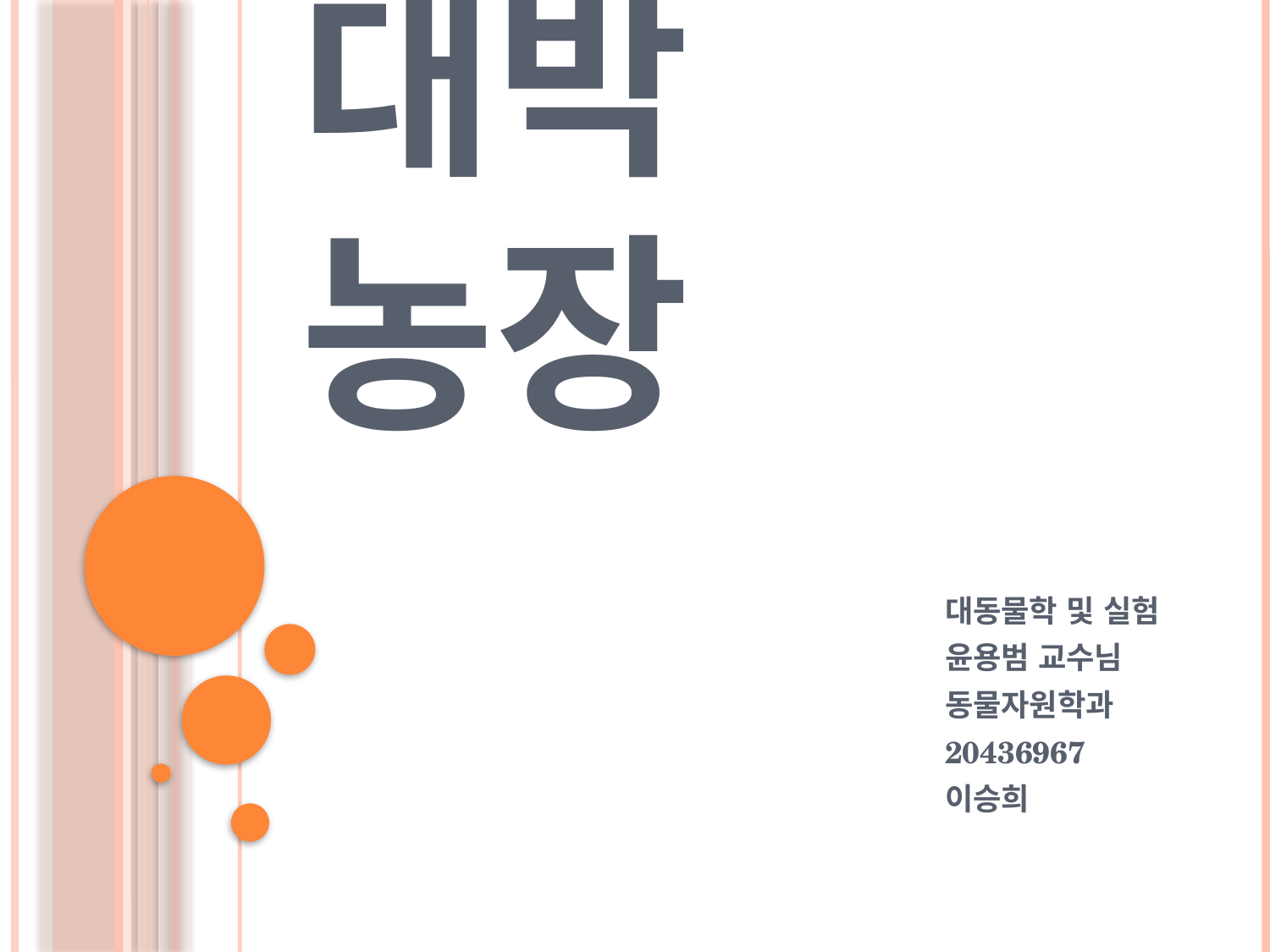

# 대박 농장
대동물학 및 실험
윤용범 교수님
동물자원학과
20436967
이승희